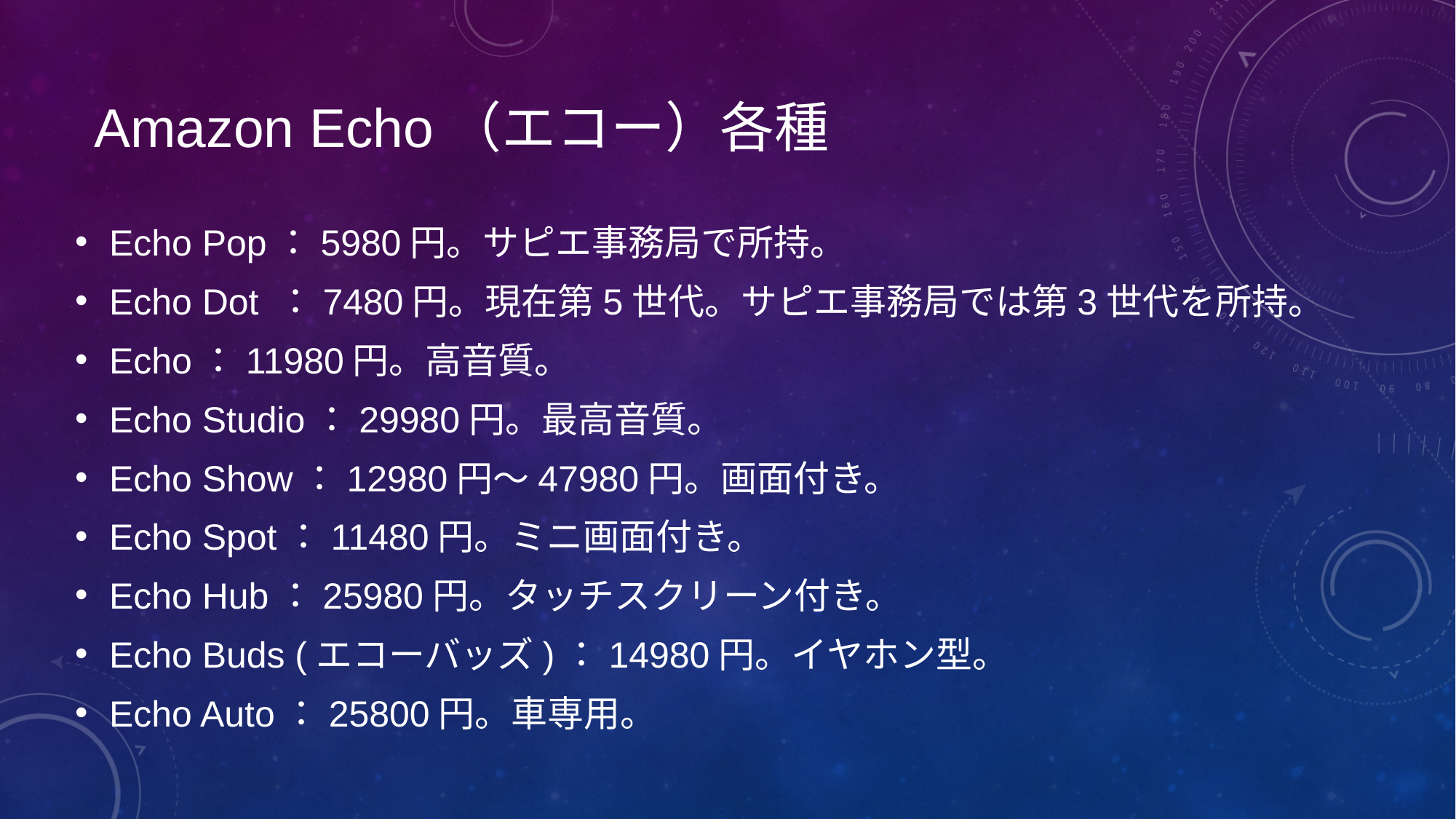

# Amazon Echo（エコー）各種
Echo Pop：5980円。サピエ事務局で所持。
Echo Dot ：7480円。現在第5世代。サピエ事務局では第3世代を所持。
Echo：11980円。高音質。
Echo Studio：29980円。最高音質。
Echo Show：12980円～47980円。画面付き。
Echo Spot：11480円。ミニ画面付き。
Echo Hub：25980円。タッチスクリーン付き。
Echo Buds (エコーバッズ)：14980円。イヤホン型。
Echo Auto：25800円。車専用。